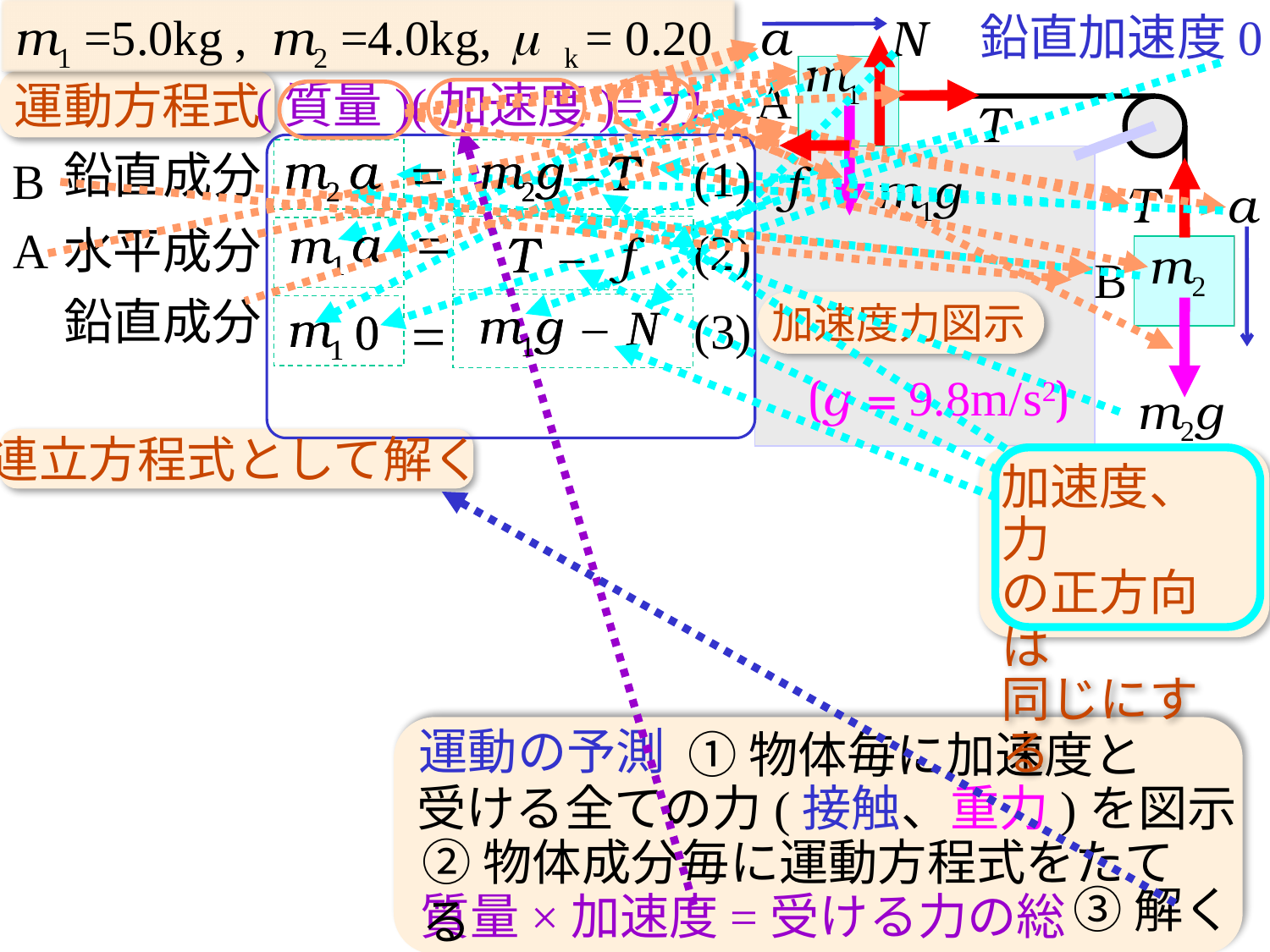

m1 =5.0kg ,
m2 =4.0kg,
μ k = 0.20
a

T

鉛直加速度0
N

m1g

m1

A
(質量)(加速度)=力
運動方程式

a
a
m2
m2
m2g
m2g

T
T
=
–
鉛直成分

(1)
B

f

a
T

m2g

=
a
a
m1
m1
A
水平成分
(2)

T
T
f
–
m2

B

鉛直成分

加速度力図示

–
m1g
m1g
N
N
m1
m1
(3)
0
0

=

(g = 9.8m/s2)
連立方程式として解く

加速度、力
の正方向は
同じにする

運動の予測
①物体毎に加速度と
受ける全ての力(接触、重力)を図示

②物体成分毎に運動方程式をたてる
質量×加速度=受ける力の総和
③解く